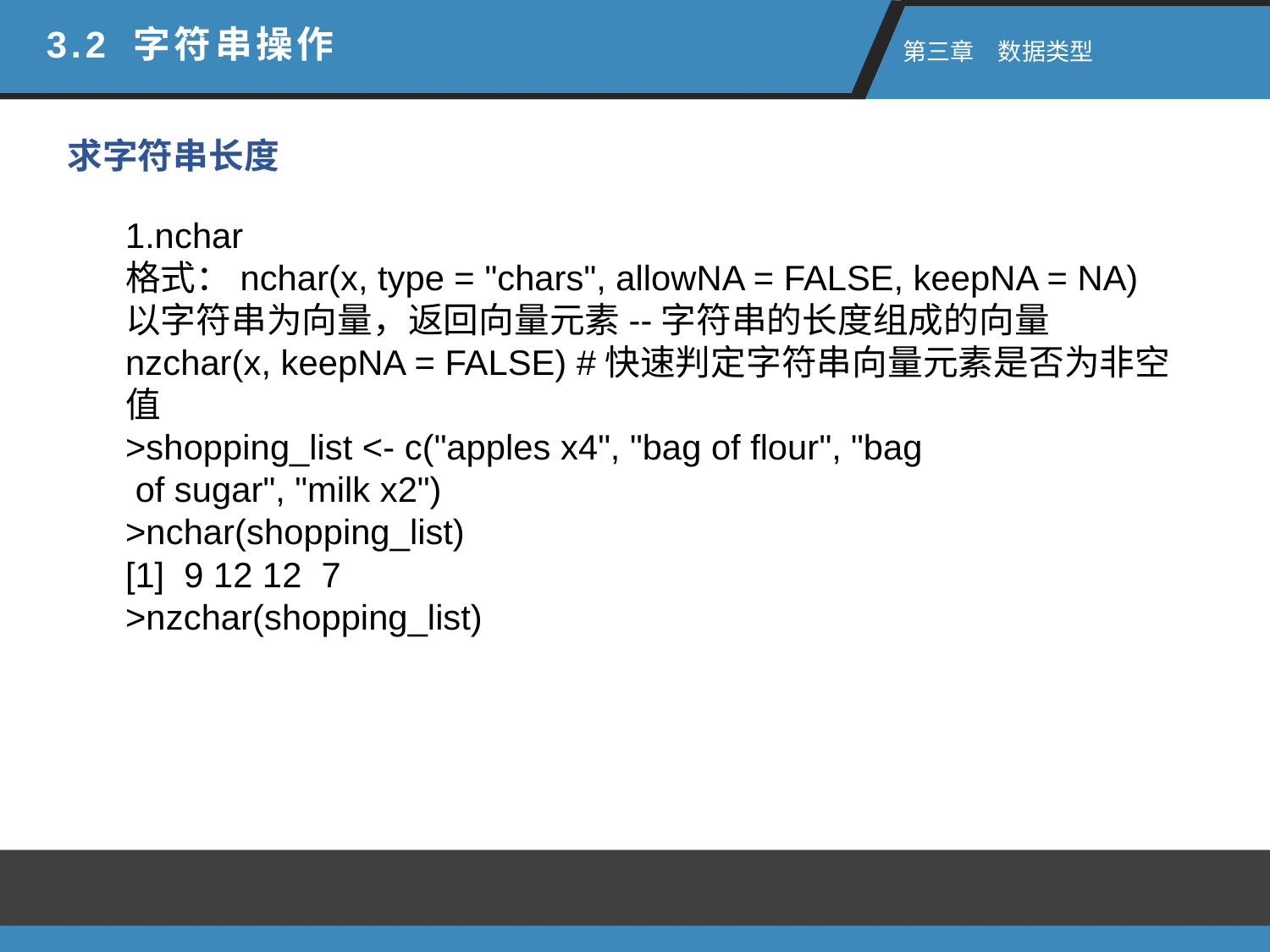

3.2 字符串操作
  第三章　数据类型
求字符串长度
1.nchar
格式：nchar(x, type = "chars", allowNA = FALSE, keepNA = NA)
以字符串为向量，返回向量元素--字符串的长度组成的向量nzchar(x, keepNA = FALSE) #快速判定字符串向量元素是否为非空值
>shopping_list <- c("apples x4", "bag of flour", "bag
 of sugar", "milk x2")
>nchar(shopping_list)
[1]  9 12 12  7
>nzchar(shopping_list)